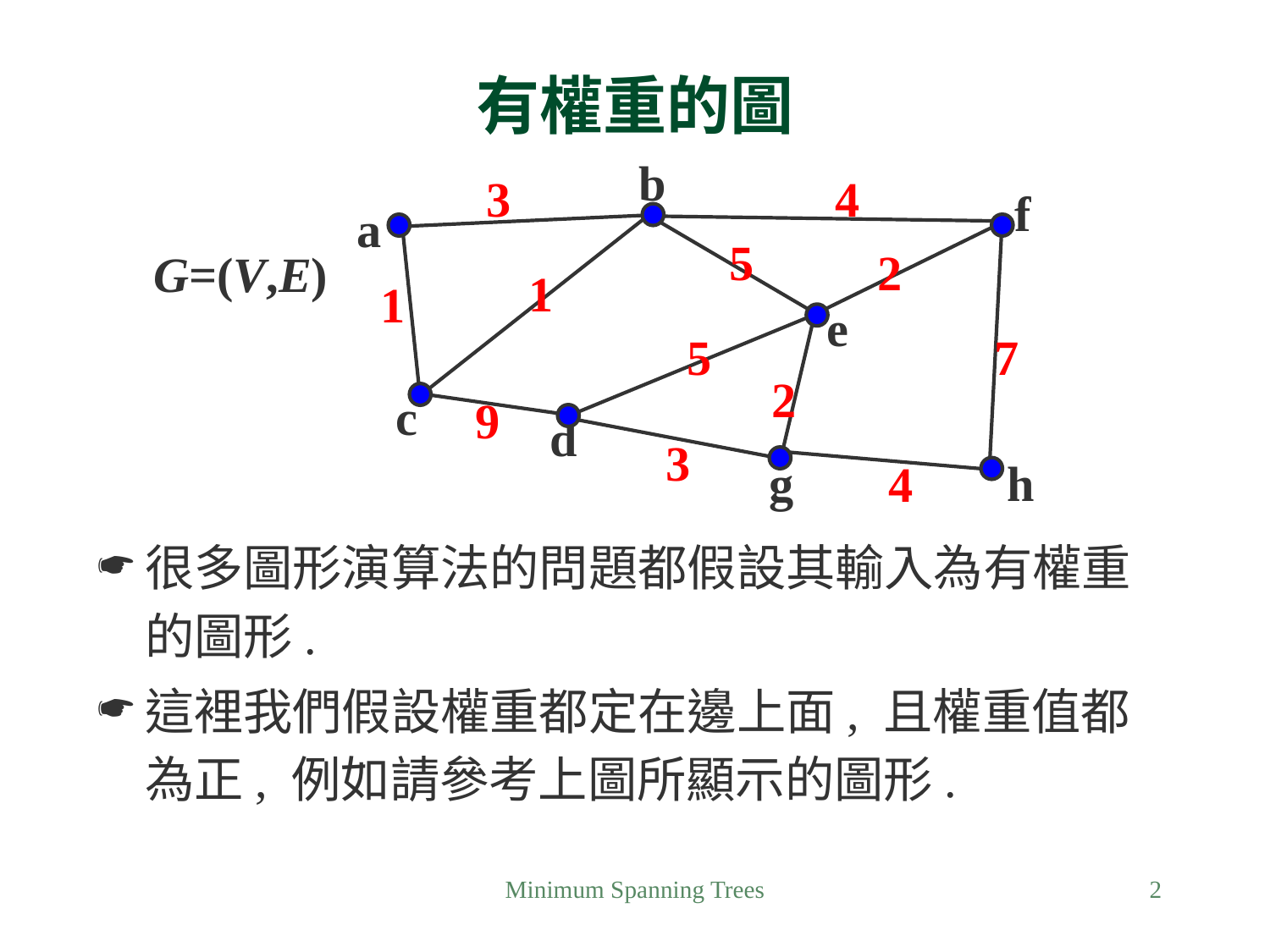

# 有權重的圖
b
3
4
f
a

5

2
1
1
e

5
7
2
c

9

d

3
g
h

4

G=(V,E)
很多圖形演算法的問題都假設其輸入為有權重的圖形.
這裡我們假設權重都定在邊上面, 且權重值都為正, 例如請參考上圖所顯示的圖形.
Minimum Spanning Trees
2